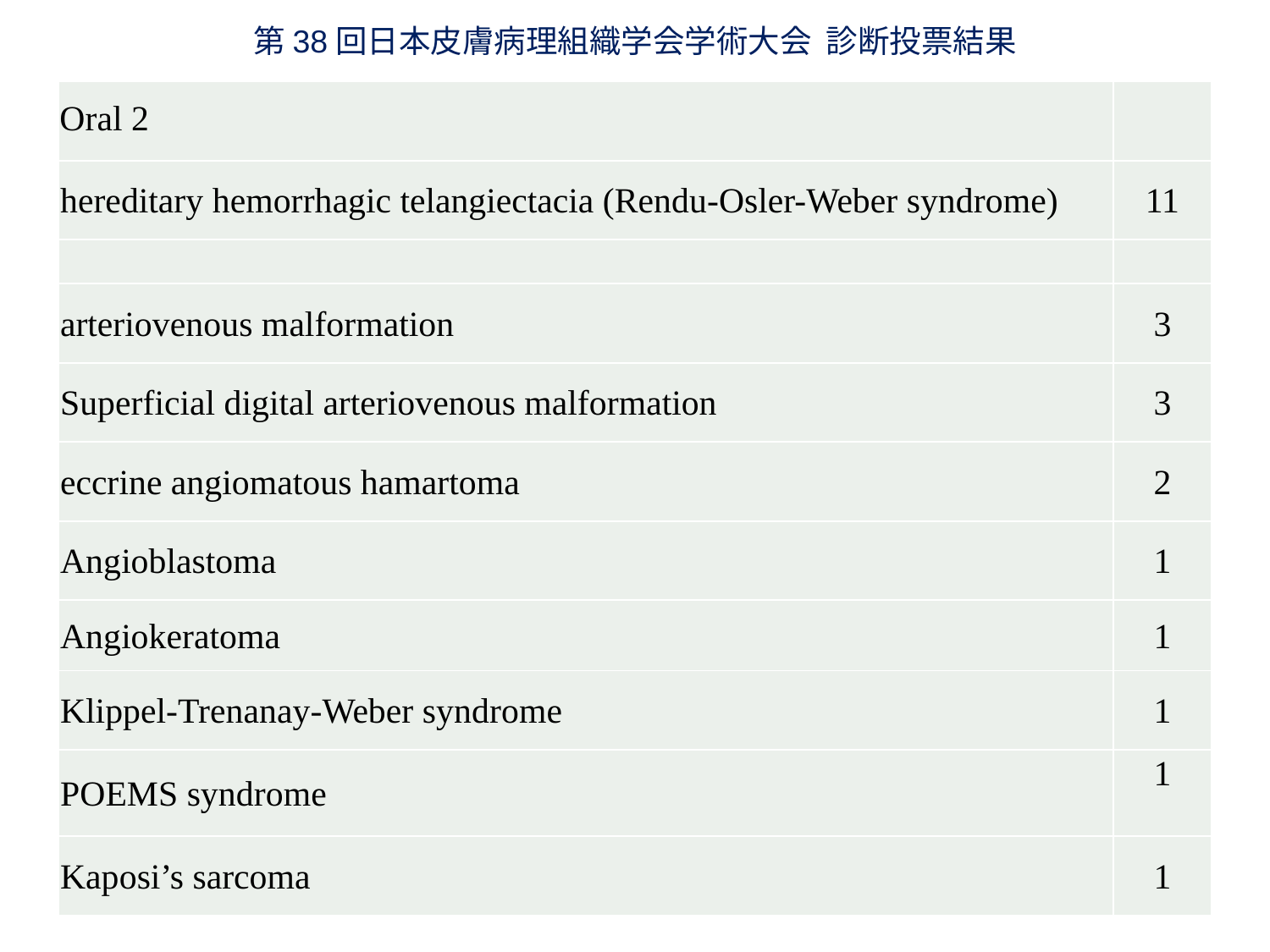

第38回日本皮膚病理組織学会学術大会  診断投票結果
| Oral 2 |  |
| --- | --- |
| hereditary hemorrhagic telangiectacia (Rendu-Osler-Weber syndrome) | 11 |
|  |  |
| arteriovenous malformation | 3 |
| Superficial digital arteriovenous malformation | 3 |
| eccrine angiomatous hamartoma | 2 |
| Angioblastoma | 1 |
| Angiokeratoma | 1 |
| Klippel-Trenanay-Weber syndrome | 1 |
| POEMS syndrome | 1 |
| Kaposi’s sarcoma | 1 |